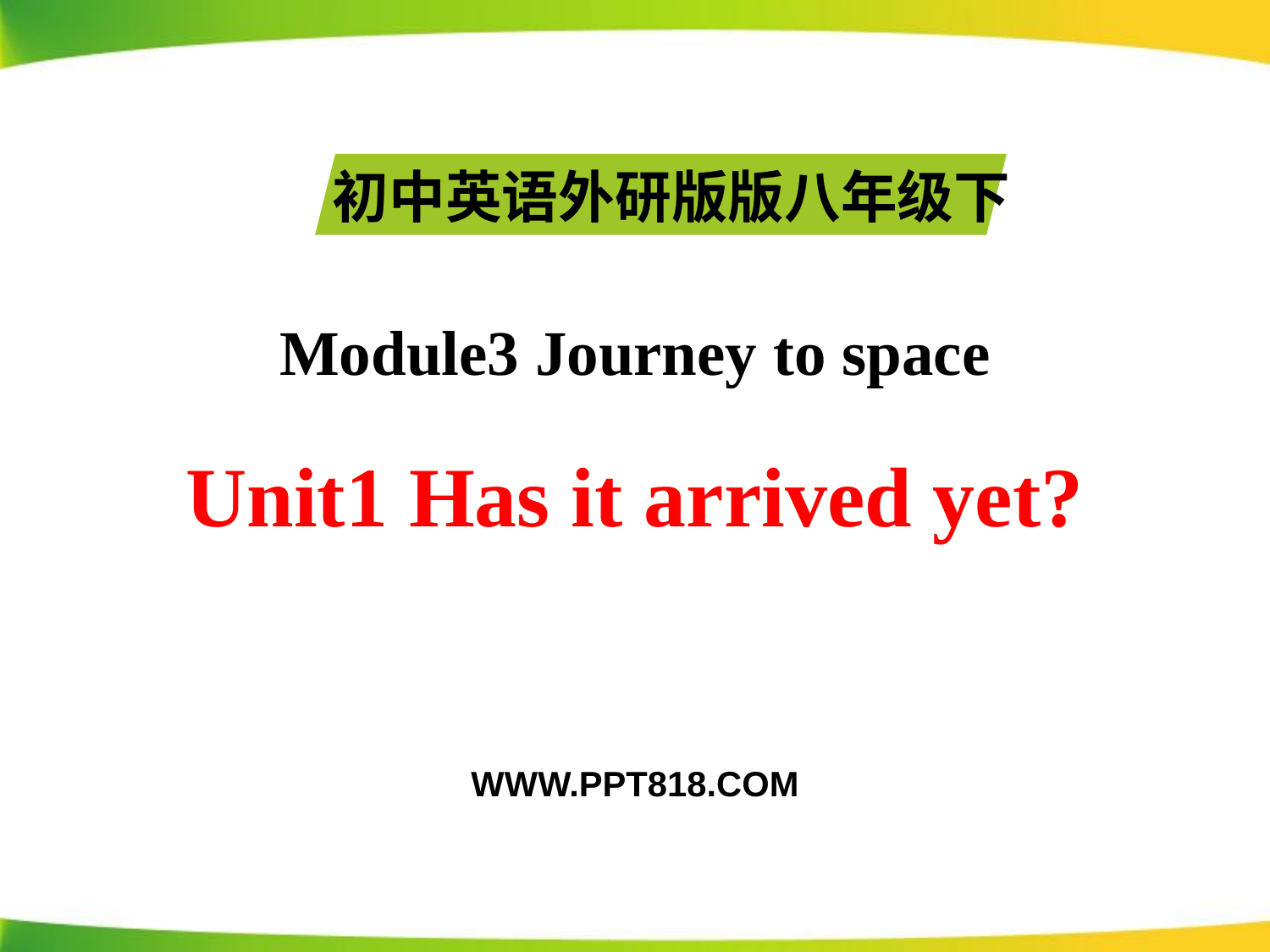

初中英语外研版版八年级下
Module3 Journey to space
Unit1 Has it arrived yet?
WWW.PPT818.COM